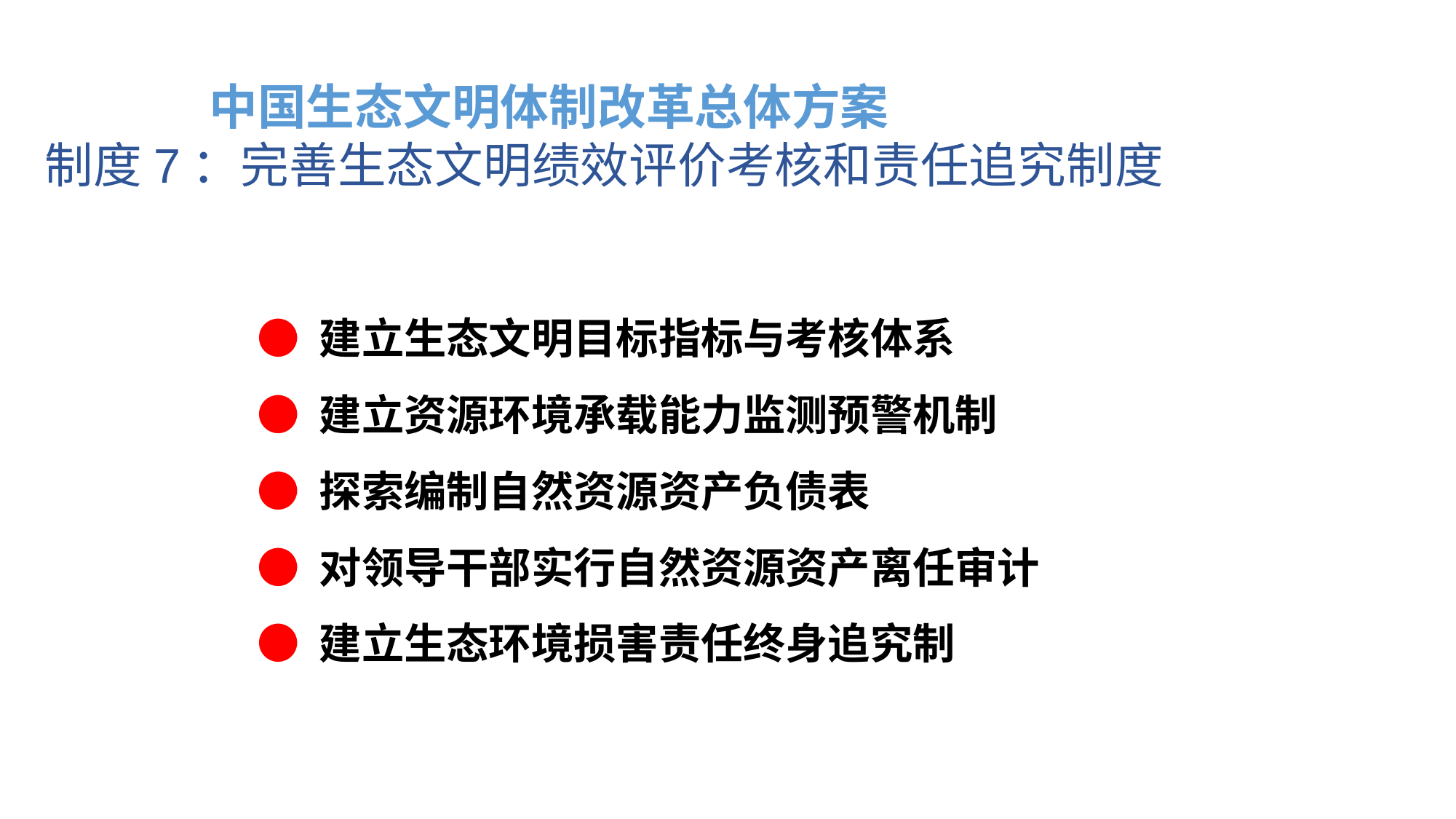

中国生态文明体制改革总体方案
         制度7：完善生态文明绩效评价考核和责任追究制度
● 建立生态文明目标指标与考核体系
● 建立资源环境承载能力监测预警机制
● 探索编制自然资源资产负债表
● 对领导干部实行自然资源资产离任审计
● 建立生态环境损害责任终身追究制